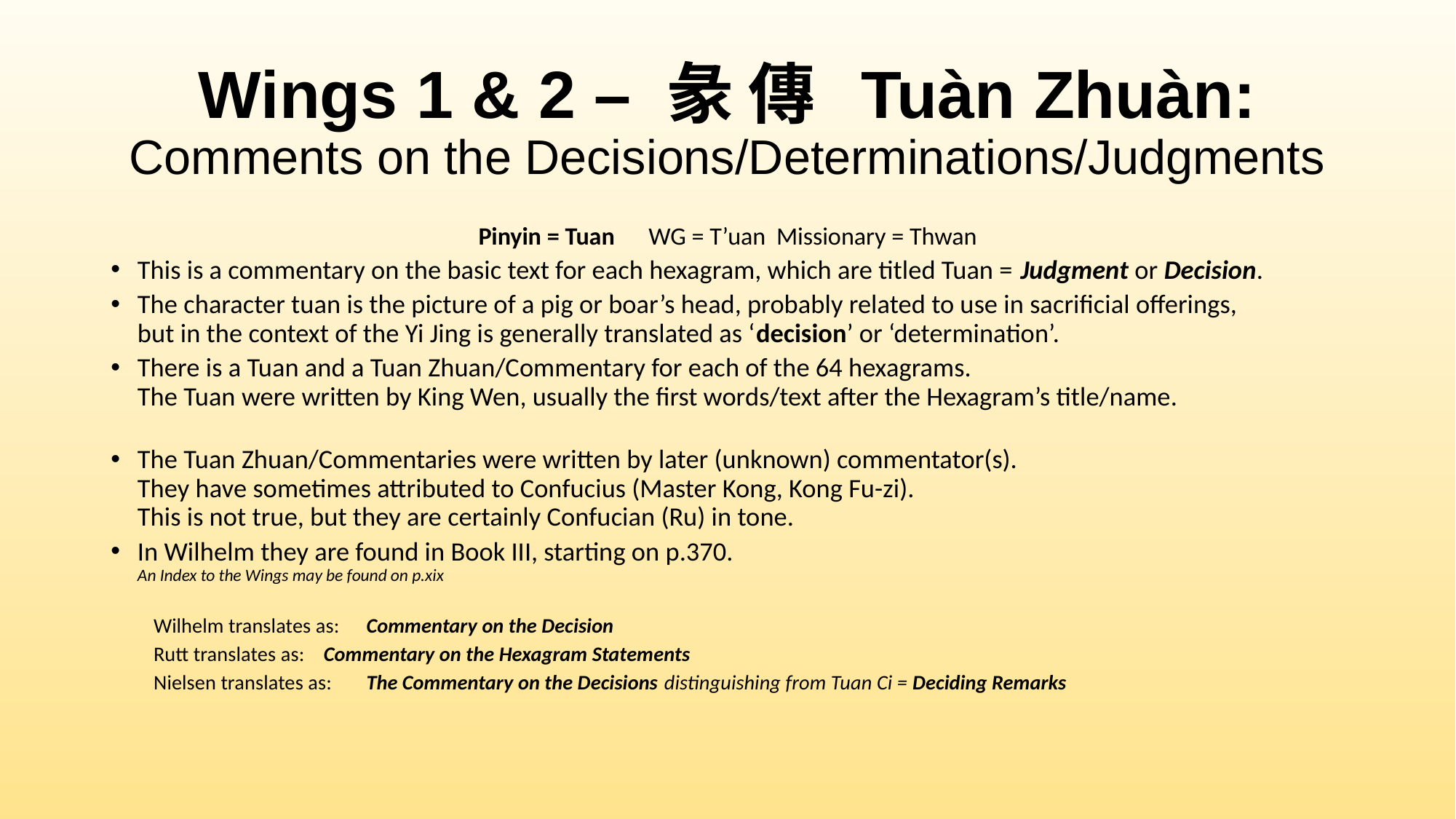

# Wings 1 & 2 – 彖 傳  Tuàn Zhuàn: Comments on the Decisions/Determinations/Judgments
Pinyin = Tuan	WG = T’uan	Missionary = Thwan
This is a commentary on the basic text for each hexagram, which are titled Tuan = Judgment or Decision.
The character tuan is the picture of a pig or boar’s head, probably related to use in sacrificial offerings,
but in the context of the Yi Jing is generally translated as ‘decision’ or ‘determination’.
There is a Tuan and a Tuan Zhuan/Commentary for each of the 64 hexagrams.
The Tuan were written by King Wen, usually the first words/text after the Hexagram’s title/name.
The Tuan Zhuan/Commentaries were written by later (unknown) commentator(s).
They have sometimes attributed to Confucius (Master Kong, Kong Fu-zi).
This is not true, but they are certainly Confucian (Ru) in tone.
In Wilhelm they are found in Book III, starting on p.370.
An Index to the Wings may be found on p.xix

	Wilhelm translates as: 	Commentary on the Decision
	Rutt translates as: 	Commentary on the Hexagram Statements
	Nielsen translates as:	The Commentary on the Decisions	distinguishing from Tuan Ci = Deciding Remarks